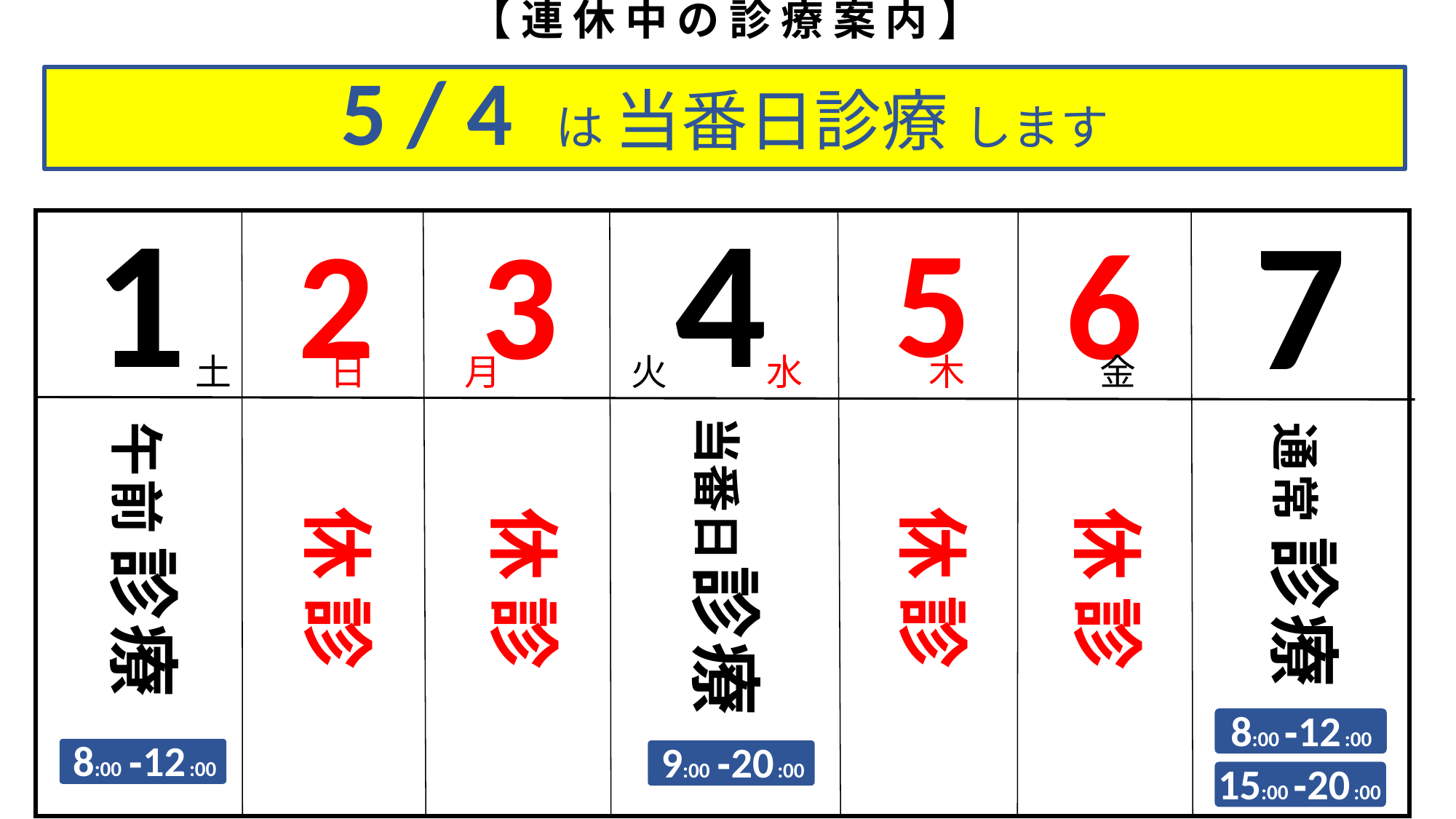

【 連 休 中 の 診 療 案 内 】
5 / 4 は 当番日診療 します
1

4
7

5
2
6
3

土            日            月                火            水　　　  木　            金
当番日 診 療
午 前   診 療
通 常  診 療
休 診
休 診
休 診
休 診
8:00 ‐12 :00

15:00 ‐20 :00

8:00  ‐12 :00

9:00  ‐20 :00